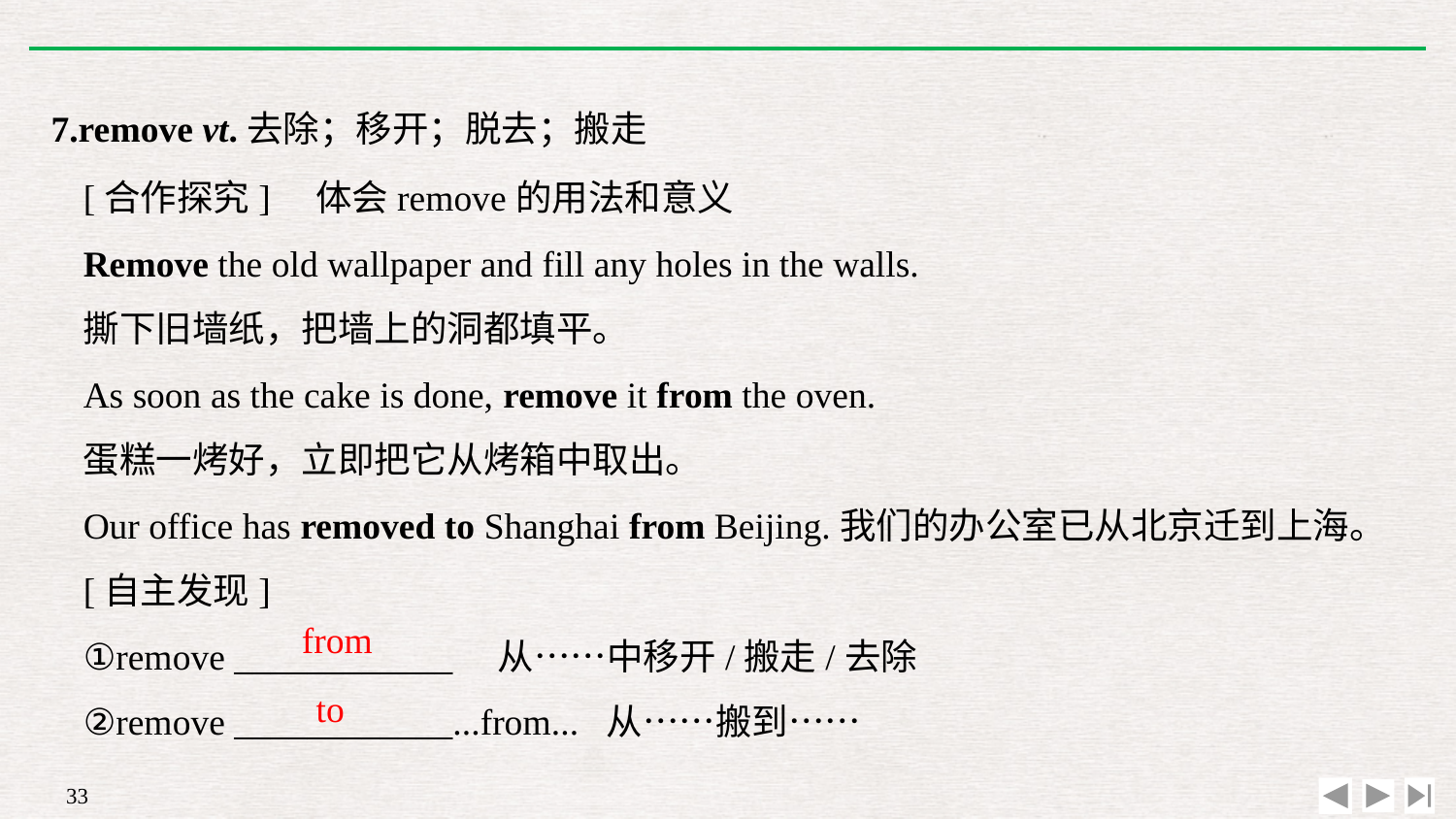

7.remove vt.去除；移开；脱去；搬走
[合作探究]　体会remove的用法和意义
Remove the old wallpaper and fill any holes in the walls.
撕下旧墙纸，把墙上的洞都填平。
As soon as the cake is done, remove it from the oven.
蛋糕一烤好，立即把它从烤箱中取出。
Our office has removed to Shanghai from Beijing.我们的办公室已从北京迁到上海。
[自主发现]
①remove ____________　从……中移开/搬走/去除
②remove ____________...from...  从……搬到……
from
to